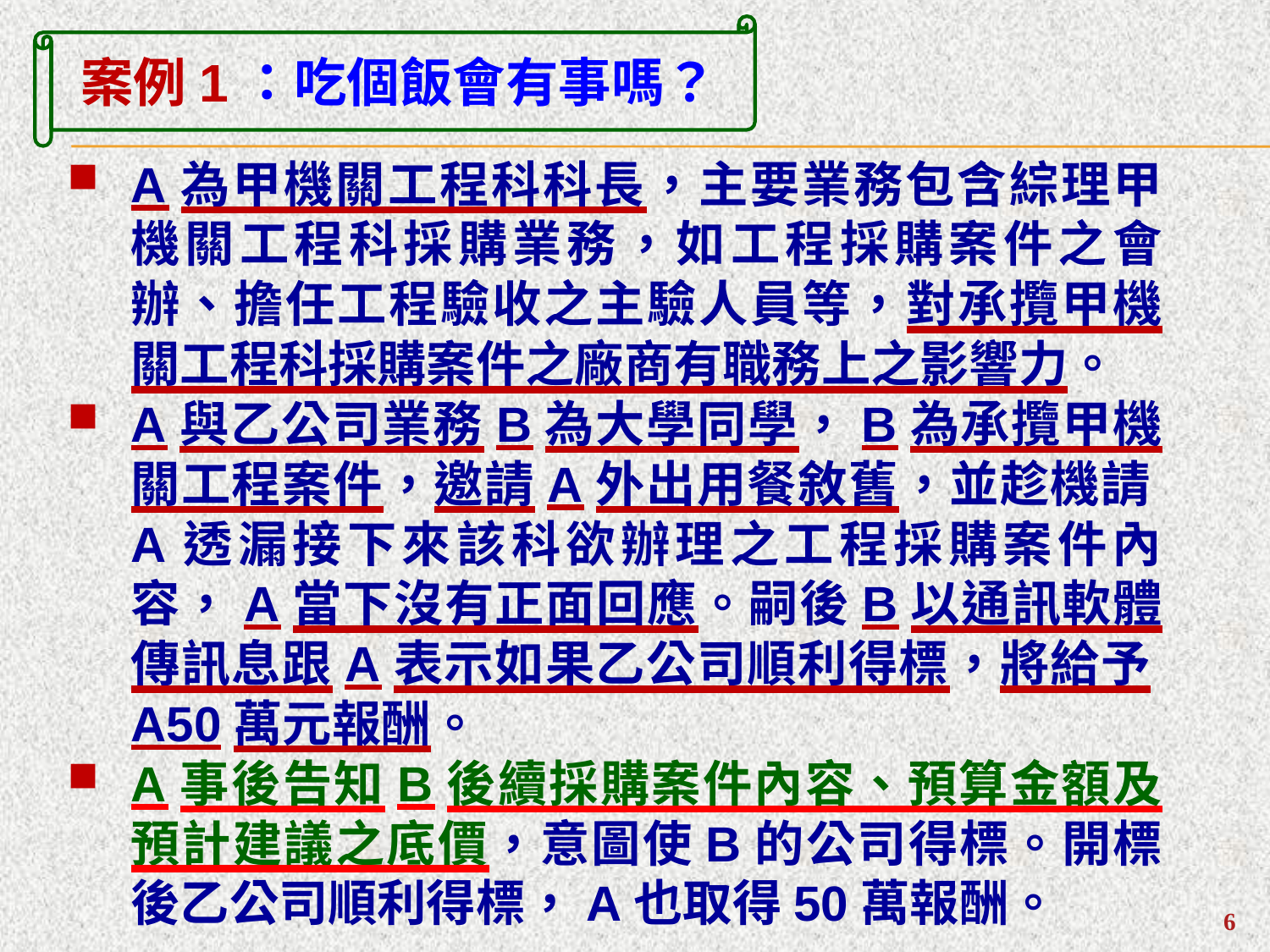

案例1：吃個飯會有事嗎？
A為甲機關工程科科長，主要業務包含綜理甲機關工程科採購業務，如工程採購案件之會辦、擔任工程驗收之主驗人員等，對承攬甲機關工程科採購案件之廠商有職務上之影響力。
A與乙公司業務B為大學同學，B為承攬甲機關工程案件，邀請A外出用餐敘舊，並趁機請A透漏接下來該科欲辦理之工程採購案件內容，A當下沒有正面回應。嗣後B以通訊軟體傳訊息跟A表示如果乙公司順利得標，將給予A50萬元報酬。
A事後告知B後續採購案件內容、預算金額及預計建議之底價，意圖使B的公司得標。開標後乙公司順利得標，A也取得50萬報酬。
6